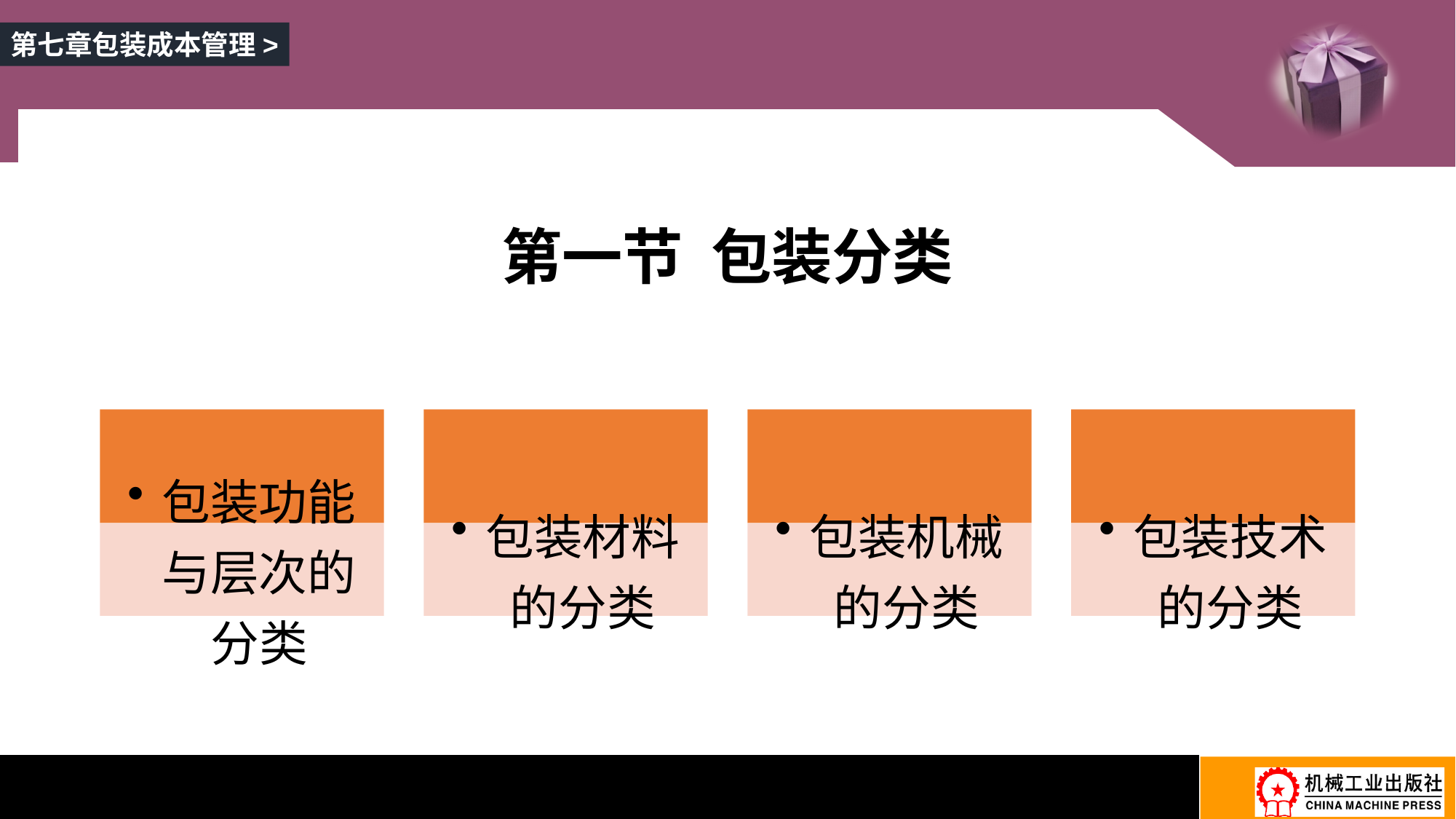

第七章包装成本管理>
# 第一节  包装分类
包装功能与层次的分类
包装技术的分类